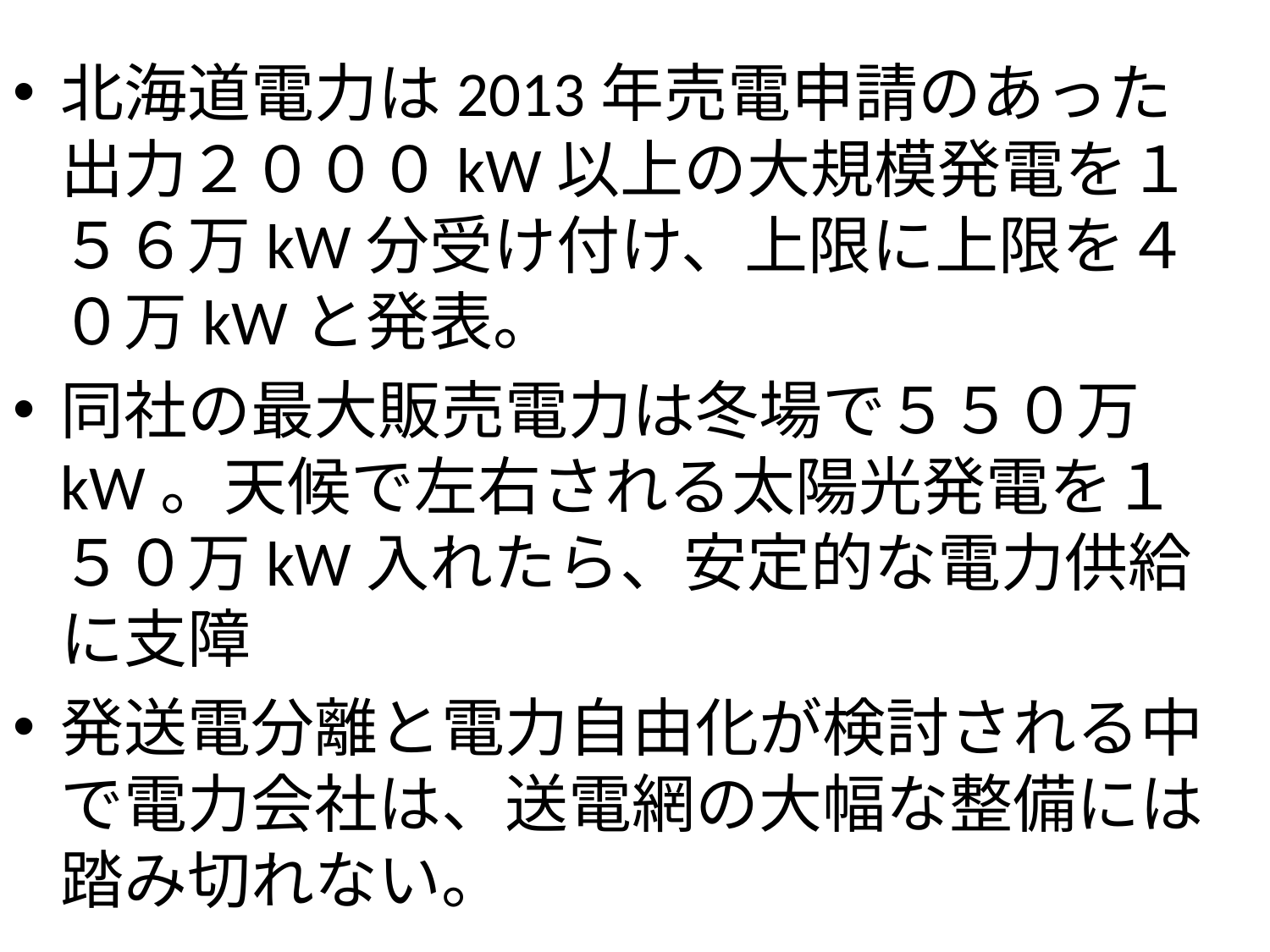

北海道電力は2013年売電申請のあった出力２０００kW以上の大規模発電を１５６万kW分受け付け、上限に上限を４０万kWと発表。
同社の最大販売電力は冬場で５５０万kW。天候で左右される太陽光発電を１５０万kW入れたら、安定的な電力供給に支障
発送電分離と電力自由化が検討される中で電力会社は、送電網の大幅な整備には踏み切れない。